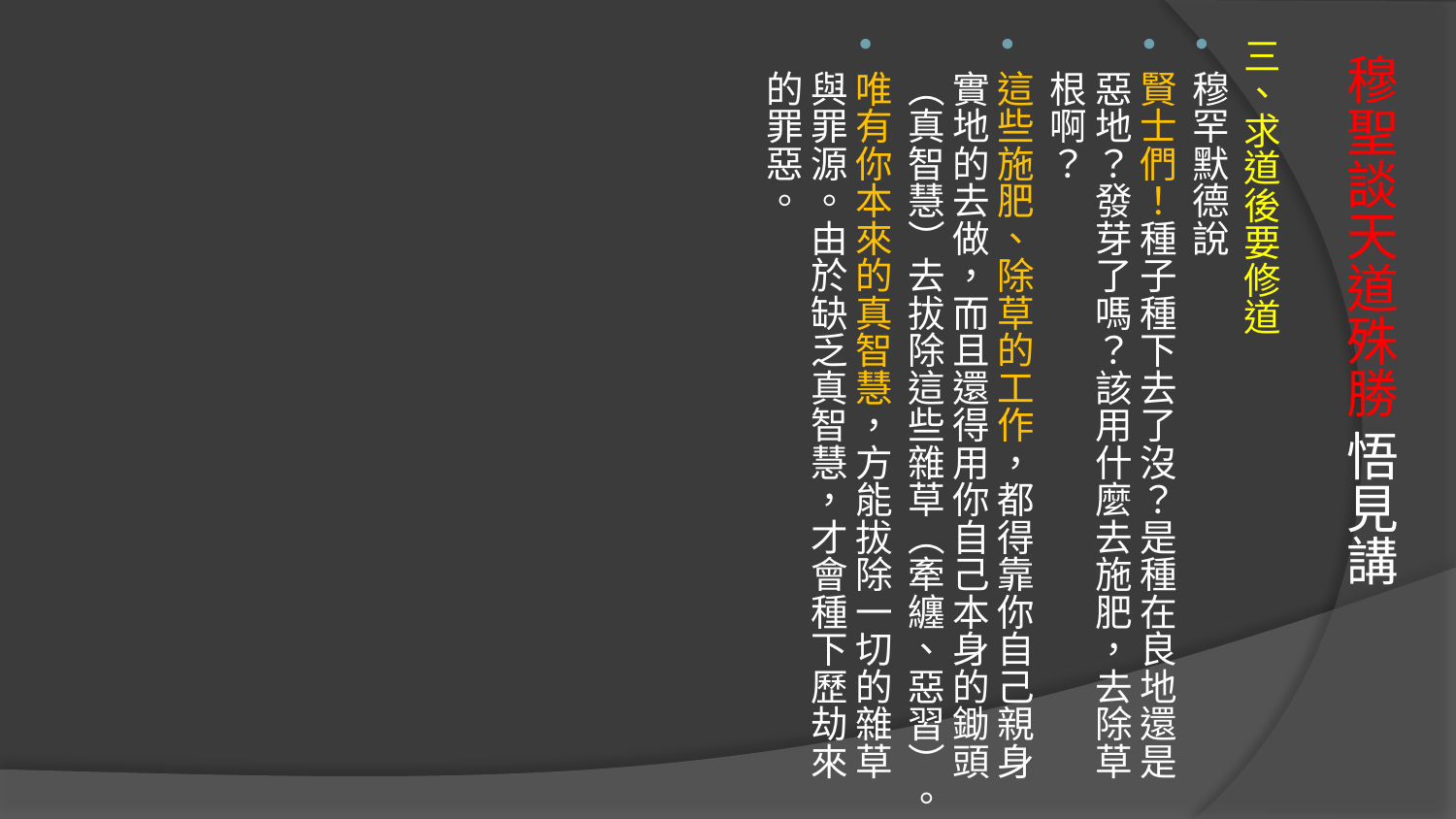

三、求道後要修道
穆罕默德說
賢士們！種子種下去了沒？是種在良地還是惡地？發芽了嗎？該用什麼去施肥，去除草根啊？
這些施肥、除草的工作，都得靠你自己親身實地的去做，而且還得用你自己本身的鋤頭（真智慧）去拔除這些雜草（牽纏、惡習）。
唯有你本來的真智慧，方能拔除一切的雜草與罪源。由於缺乏真智慧，才會種下歷劫來的罪惡。

# 穆聖談天道殊勝 悟見講